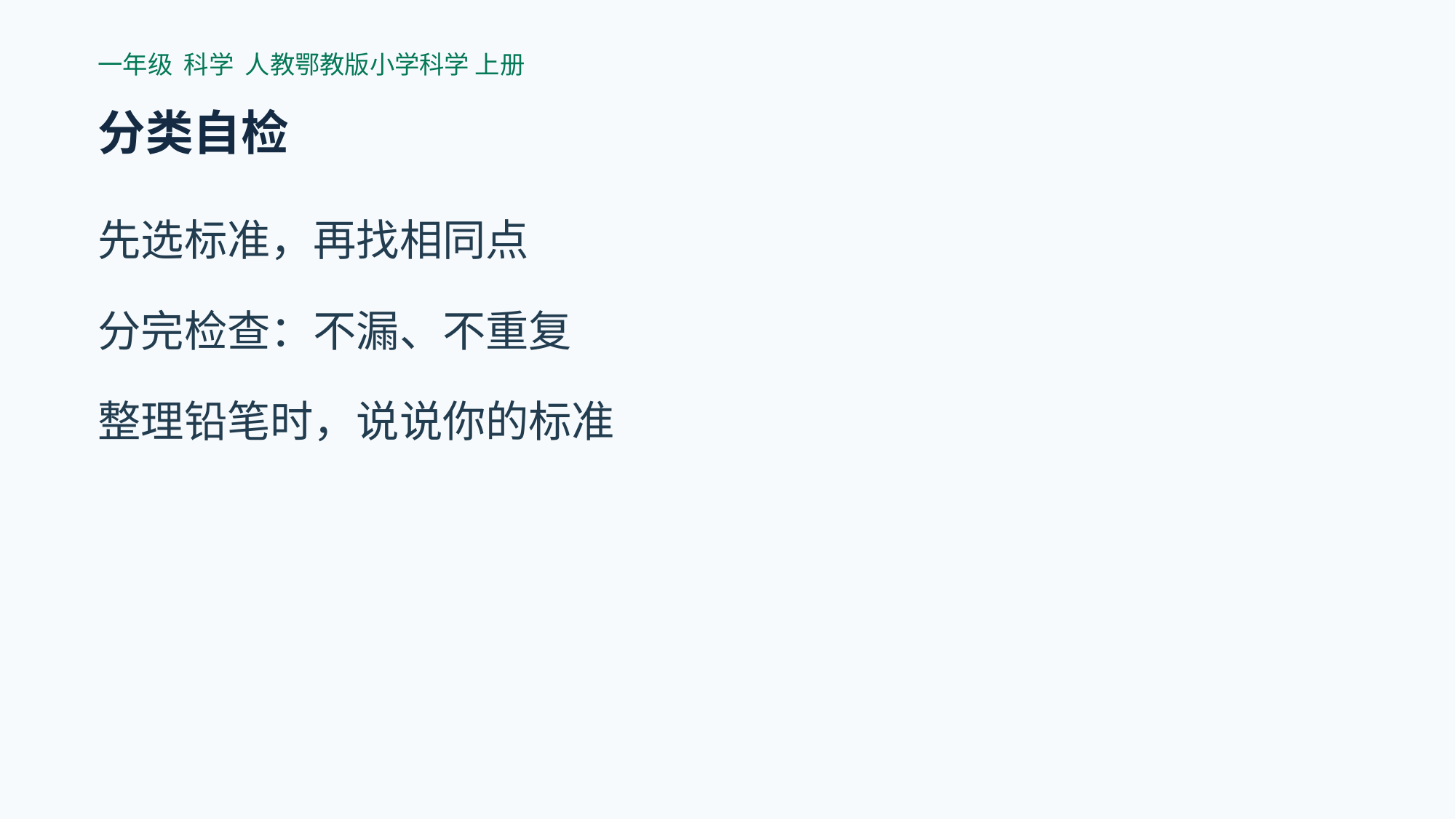

一年级  科学  人教鄂教版小学科学 上册
分类自检
先选标准，再找相同点
分完检查：不漏、不重复
整理铅笔时，说说你的标准